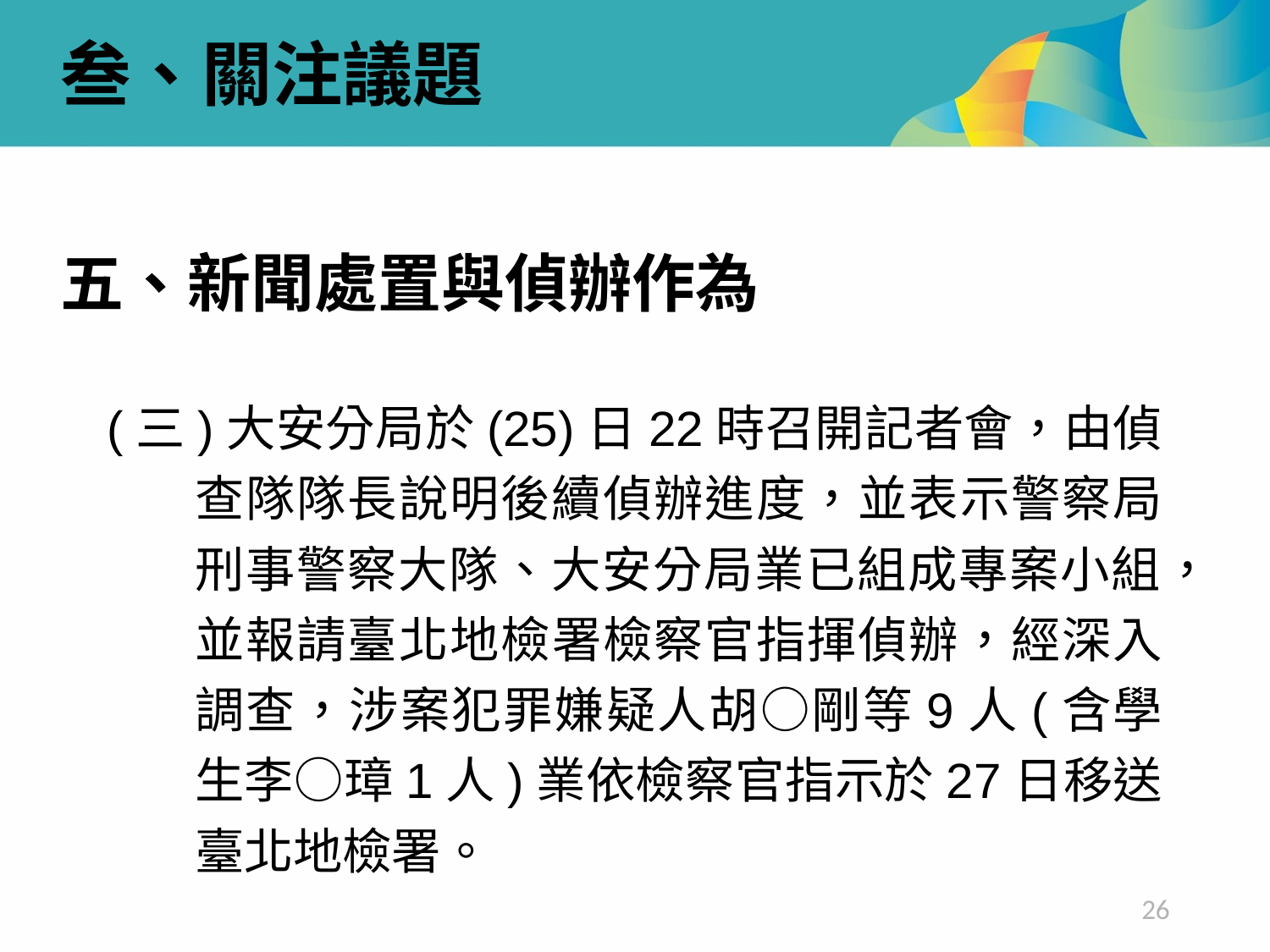

叁、關注議題
五、新聞處置與偵辦作為
(三)大安分局於(25)日22時召開記者會，由偵查隊隊長說明後續偵辦進度，並表示警察局刑事警察大隊、大安分局業已組成專案小組，並報請臺北地檢署檢察官指揮偵辦，經深入調查，涉案犯罪嫌疑人胡○剛等9人(含學生李○璋1人)業依檢察官指示於27日移送臺北地檢署。
26